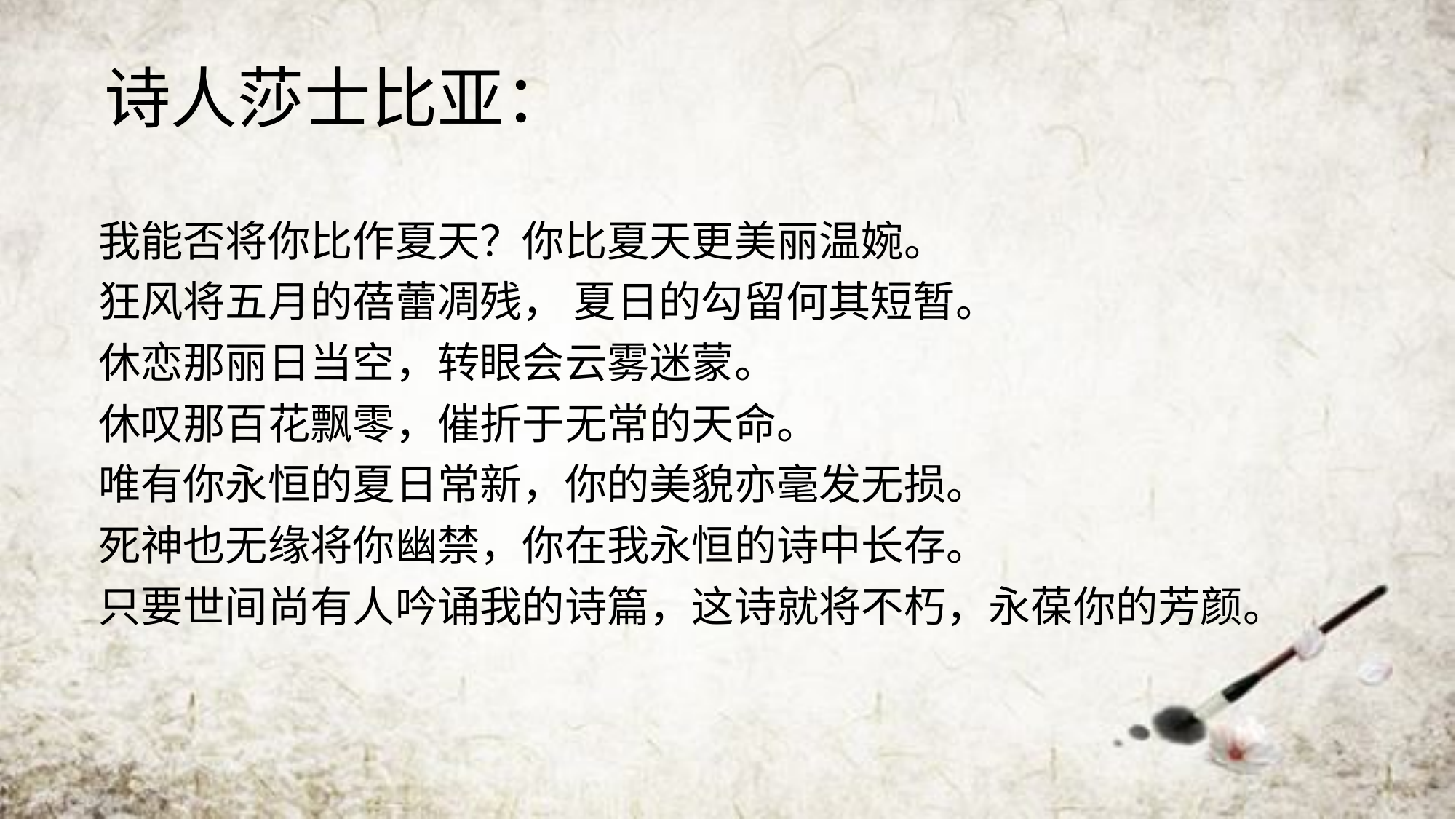

# 诗人莎士比亚：
我能否将你比作夏天？你比夏天更美丽温婉。
狂风将五月的蓓蕾凋残， 夏日的勾留何其短暂。
休恋那丽日当空，转眼会云雾迷蒙。
休叹那百花飘零，催折于无常的天命。
唯有你永恒的夏日常新，你的美貌亦毫发无损。
死神也无缘将你幽禁，你在我永恒的诗中长存。
只要世间尚有人吟诵我的诗篇，这诗就将不朽，永葆你的芳颜。